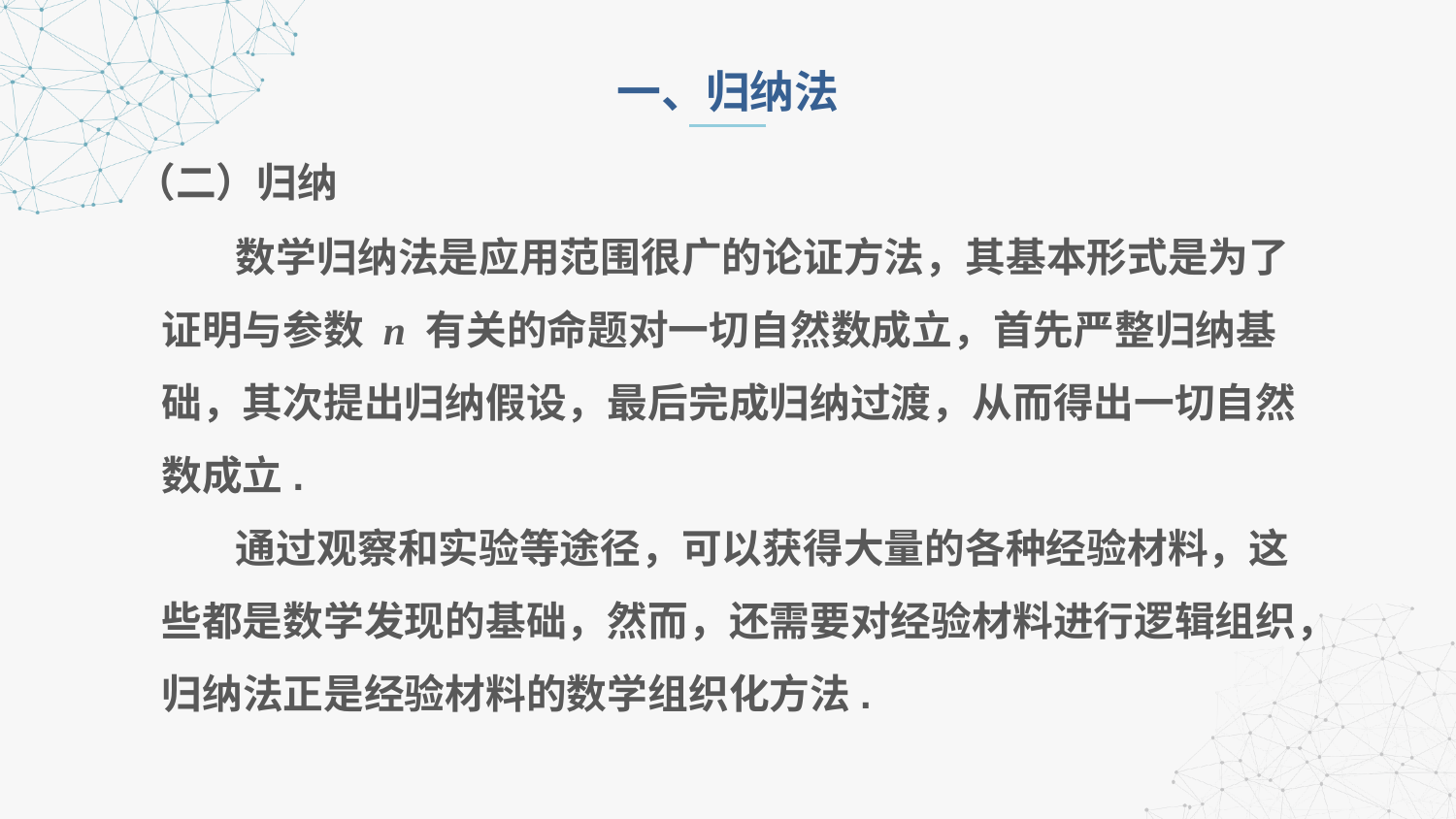

一、归纳法
（二）归纳
       数学归纳法是应用范围很广的论证方法，其基本形式是为了证明与参数 n 有关的命题对一切自然数成立，首先严整归纳基础，其次提出归纳假设，最后完成归纳过渡，从而得出一切自然数成立.
       通过观察和实验等途径，可以获得大量的各种经验材料，这些都是数学发现的基础，然而，还需要对经验材料进行逻辑组织，归纳法正是经验材料的数学组织化方法.